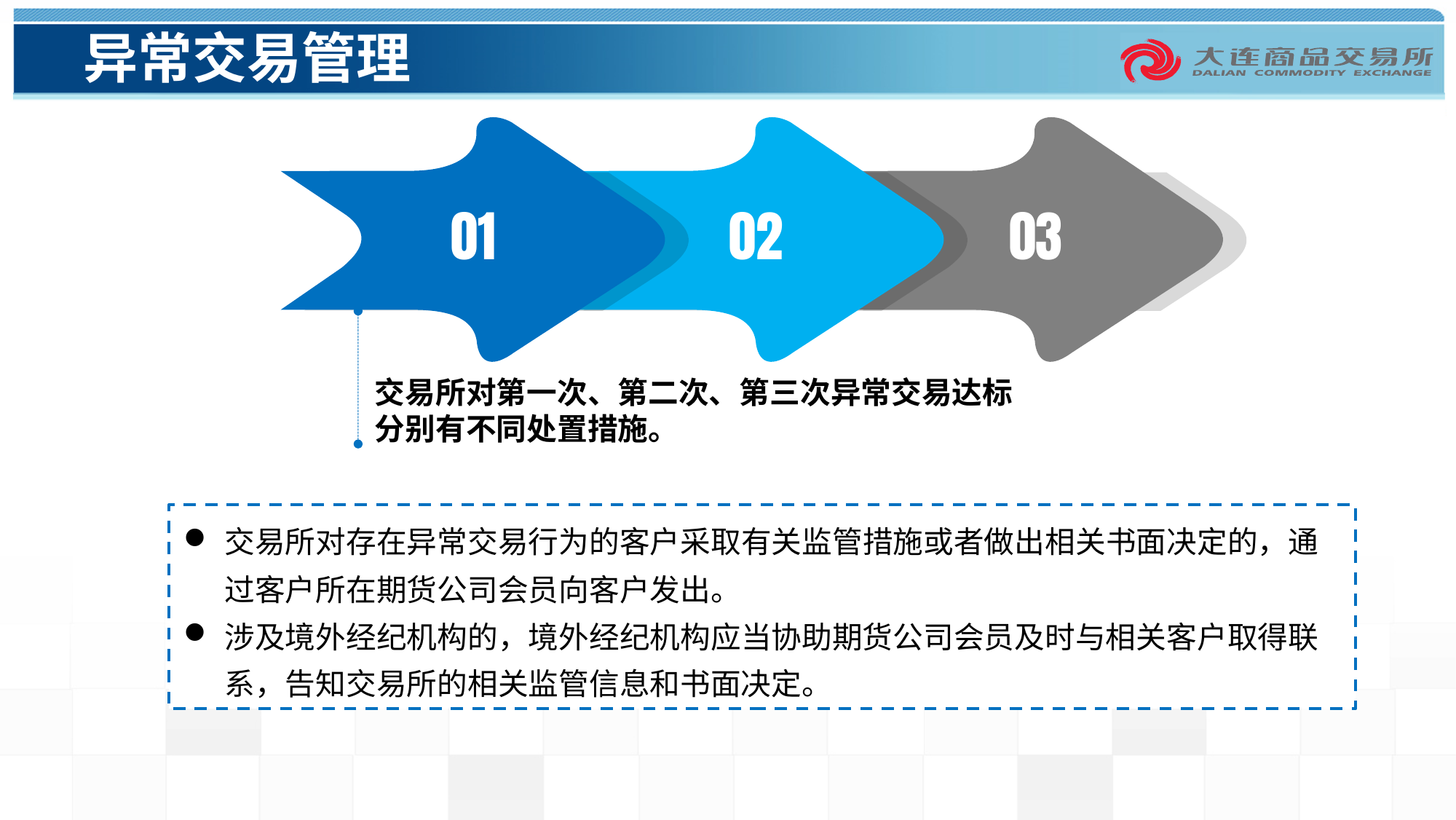

# 异常交易管理

01

02

03
交易所对第一次、第二次、第三次异常交易达标分别有不同处置措施。
交易所对存在异常交易行为的客户采取有关监管措施或者做出相关书面决定的，通过客户所在期货公司会员向客户发出。
涉及境外经纪机构的，境外经纪机构应当协助期货公司会员及时与相关客户取得联系，告知交易所的相关监管信息和书面决定。